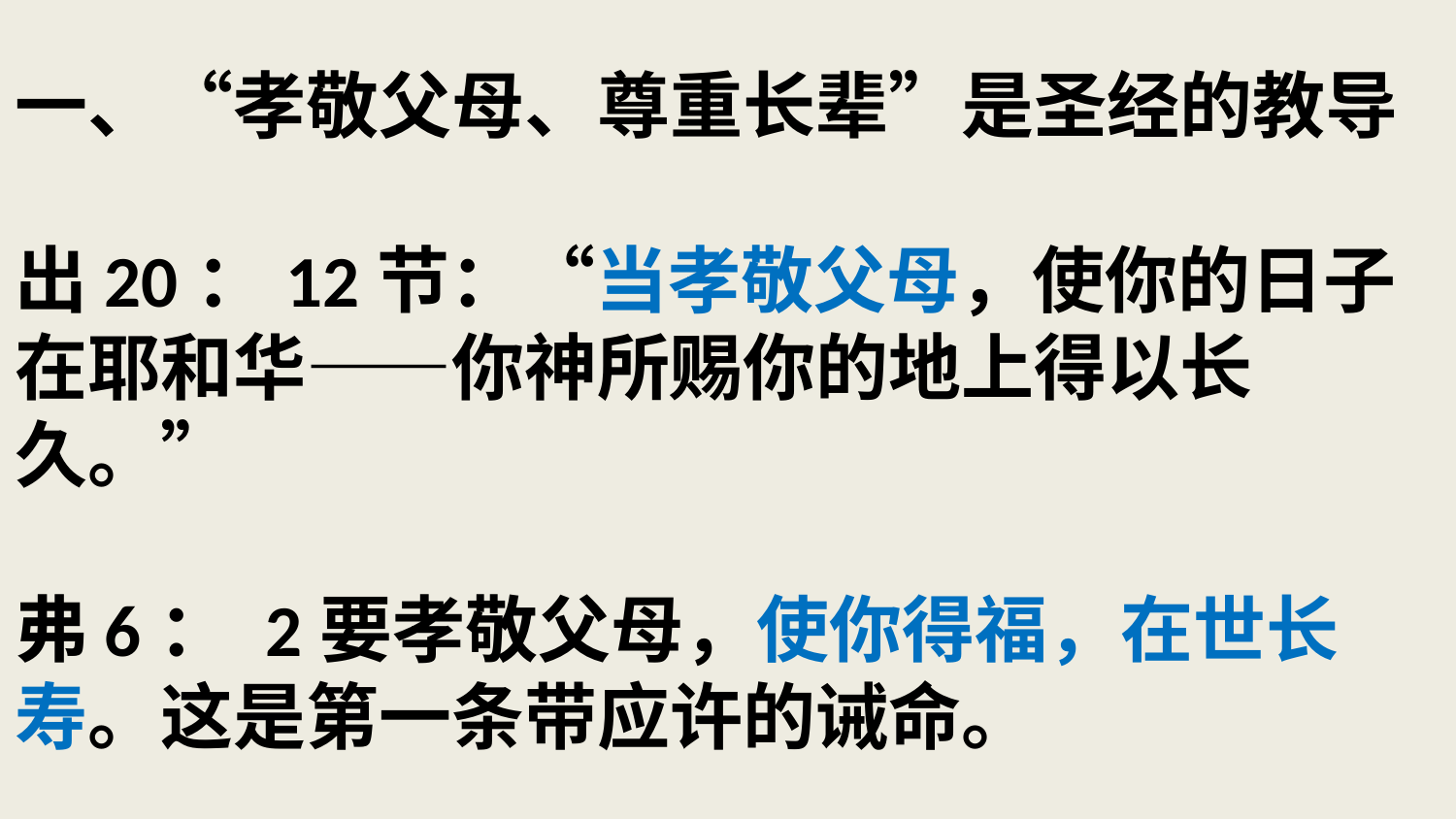

# 一、“孝敬父母、尊重长辈”是圣经的教导 出20：12节：“当孝敬父母，使你的日子在耶和华——你神所赐你的地上得以长久。” 弗6： 2要孝敬父母，使你得福，在世长寿。这是第一条带应许的诫命。